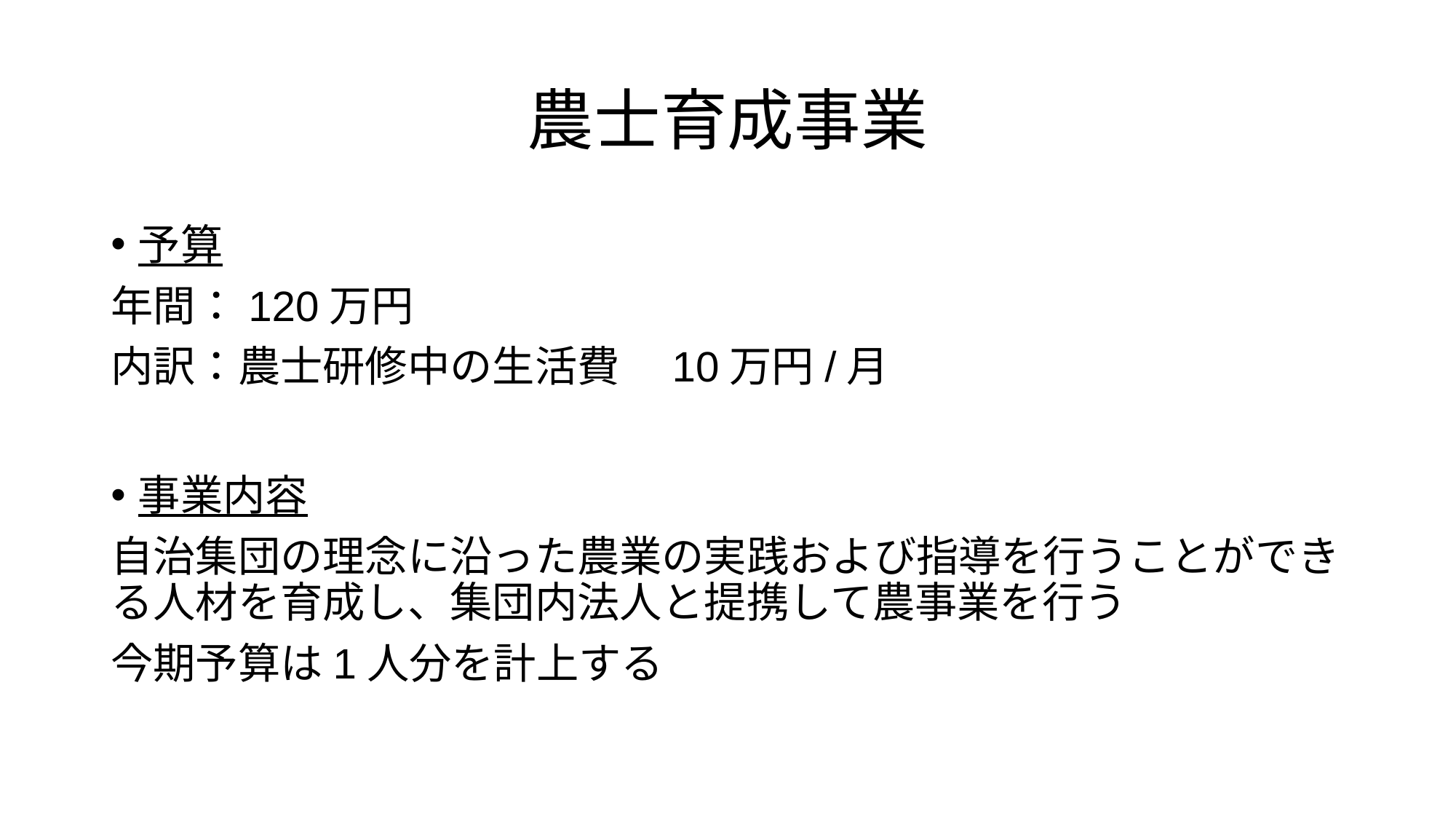

# 農士育成事業
予算
年間：120万円
内訳：農士研修中の生活費　10万円/月

事業内容
自治集団の理念に沿った農業の実践および指導を行うことができる人材を育成し、集団内法人と提携して農事業を行う
今期予算は1人分を計上する